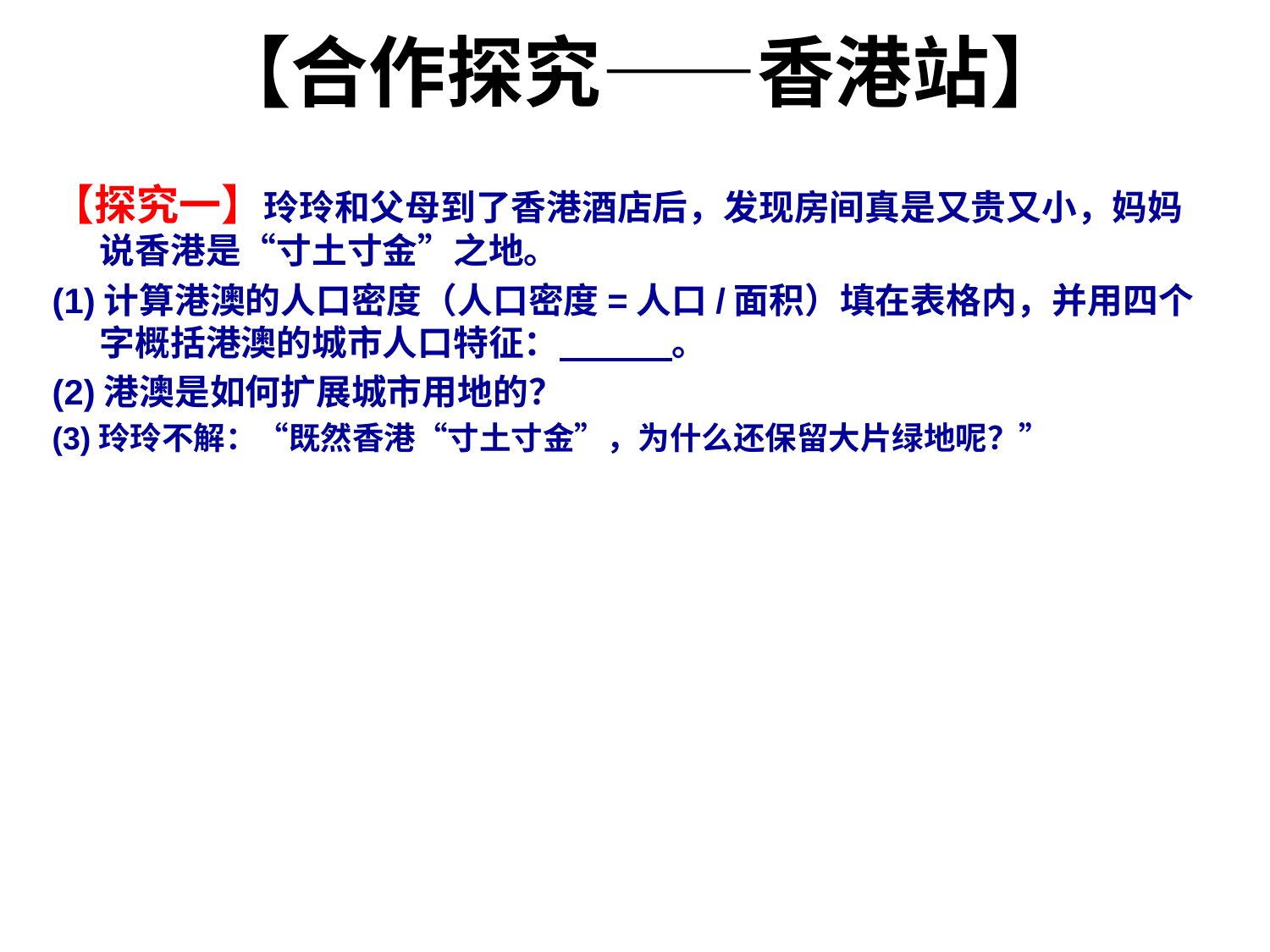

【合作探究——香港站】
【探究一】玲玲和父母到了香港酒店后，发现房间真是又贵又小，妈妈说香港是“寸土寸金”之地。
(1)计算港澳的人口密度（人口密度=人口/面积）填在表格内，并用四个字概括港澳的城市人口特征：              。
(2)港澳是如何扩展城市用地的？
(3)玲玲不解：“既然香港“寸土寸金”，为什么还保留大片绿地呢？”